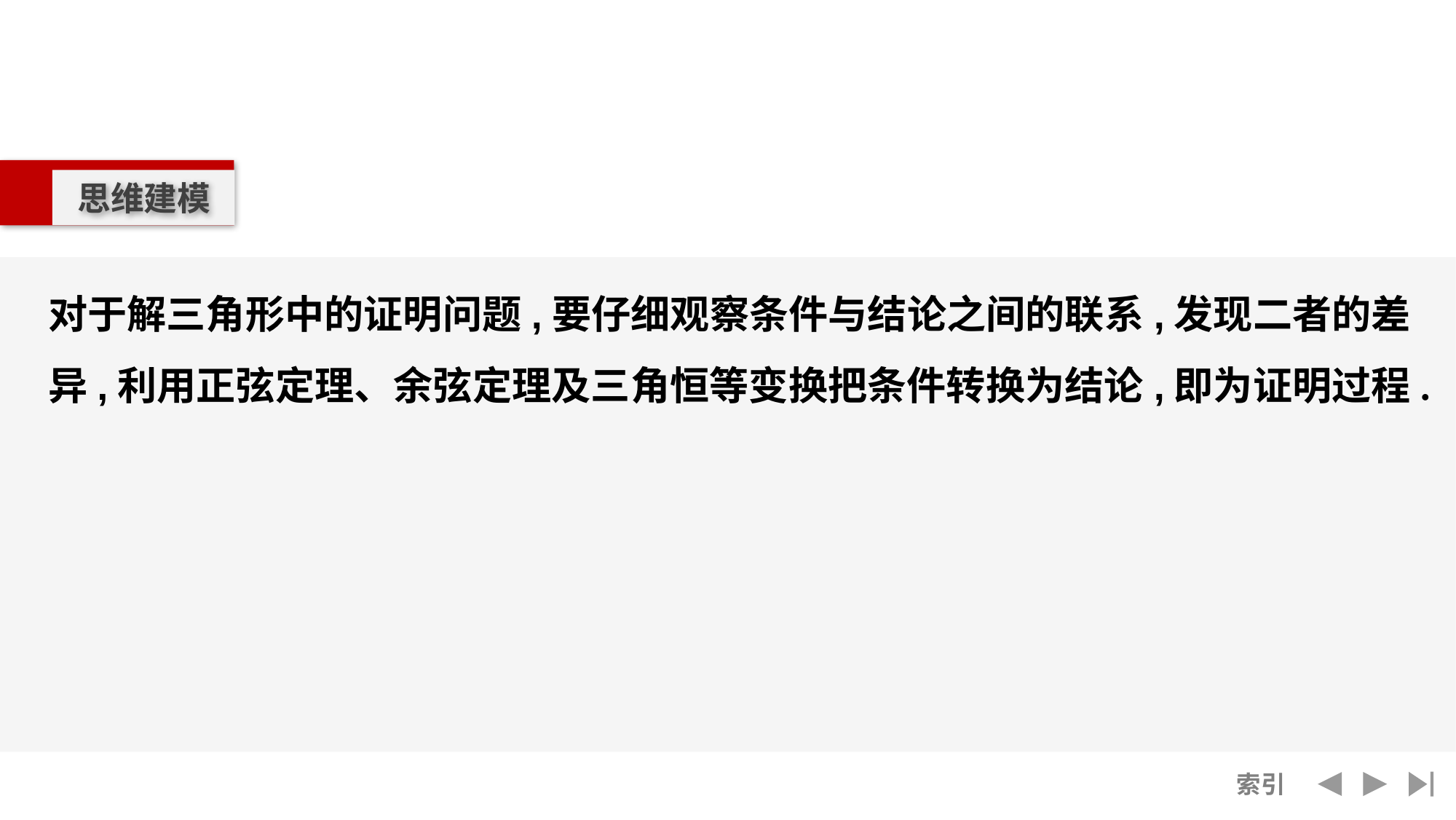

思维建模

对于解三角形中的证明问题,要仔细观察条件与结论之间的联系,发现二者的差异,利用正弦定理、余弦定理及三角恒等变换把条件转换为结论,即为证明过程.